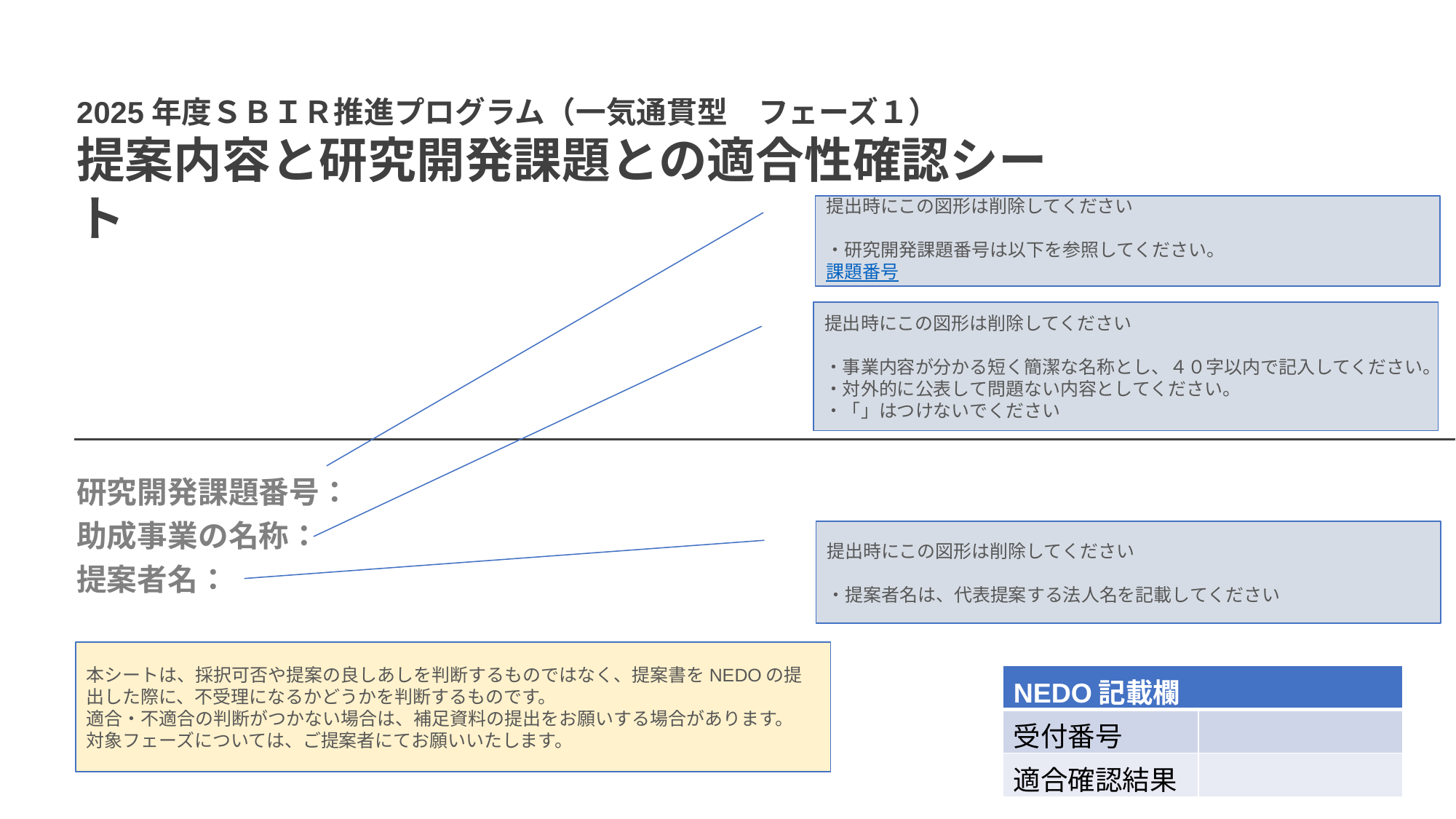

2025年度ＳＢＩＲ推進プログラム（一気通貫型　フェーズ１）
提案内容と研究開発課題との適合性確認シート
提出時にこの図形は削除してください

・研究開発課題番号は以下を参照してください。
課題番号

提出時にこの図形は削除してください

・事業内容が分かる短く簡潔な名称とし、４０字以内で記入してください。
・対外的に公表して問題ない内容としてください。
・「」はつけないでください
研究開発課題番号：
助成事業の名称：
提案者名：
提出時にこの図形は削除してください

・提案者名は、代表提案する法人名を記載してください
本シートは、採択可否や提案の良しあしを判断するものではなく、提案書をNEDOの提出した際に、不受理になるかどうかを判断するものです。
適合・不適合の判断がつかない場合は、補足資料の提出をお願いする場合があります。
対象フェーズについては、ご提案者にてお願いいたします。
| NEDO記載欄 |  |
| --- | --- |
| 受付番号 |  |
| 適合確認結果 |  |